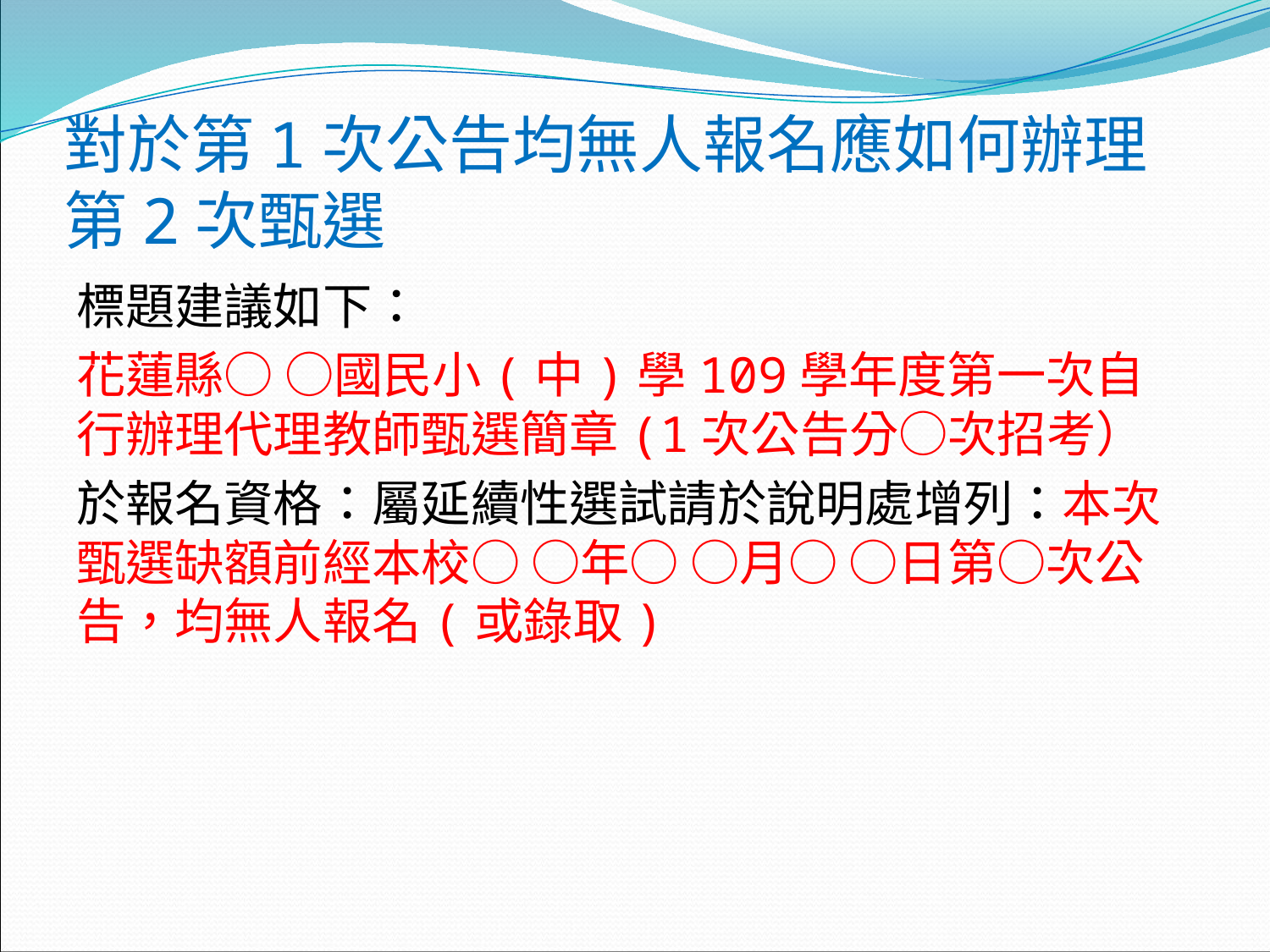

# 對於第1次公告均無人報名應如何辦理第2次甄選
標題建議如下：
花蓮縣○ ○國民小(中)學109學年度第一次自行辦理代理教師甄選簡章(1次公告分○次招考）
於報名資格：屬延續性選試請於說明處增列：本次甄選缺額前經本校○ ○年○ ○月○ ○日第○次公告，均無人報名(或錄取)